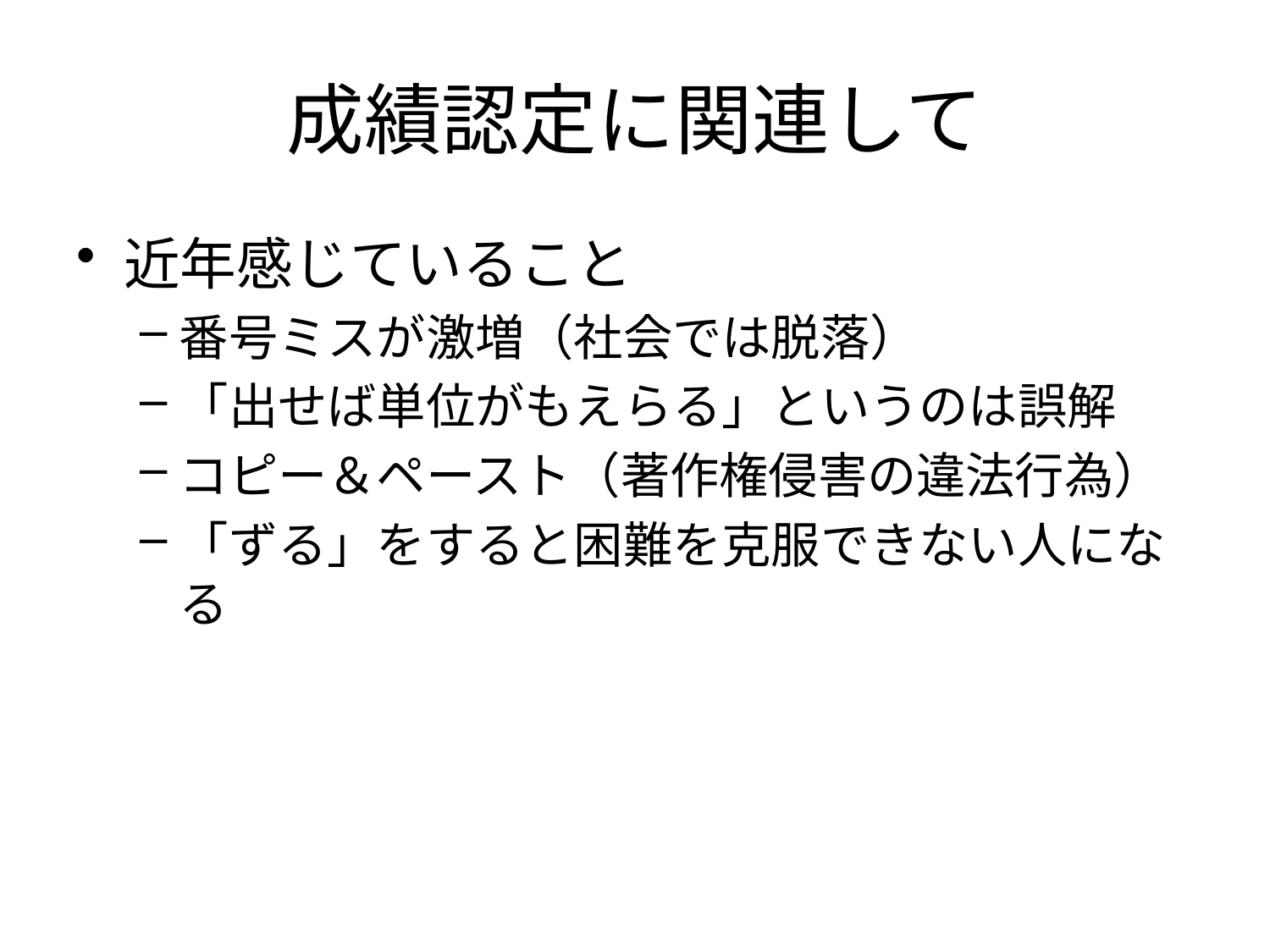

# 成績認定に関連して
近年感じていること
番号ミスが激増（社会では脱落）
「出せば単位がもえらる」というのは誤解
コピー＆ペースト（著作権侵害の違法行為）
「ずる」をすると困難を克服できない人になる